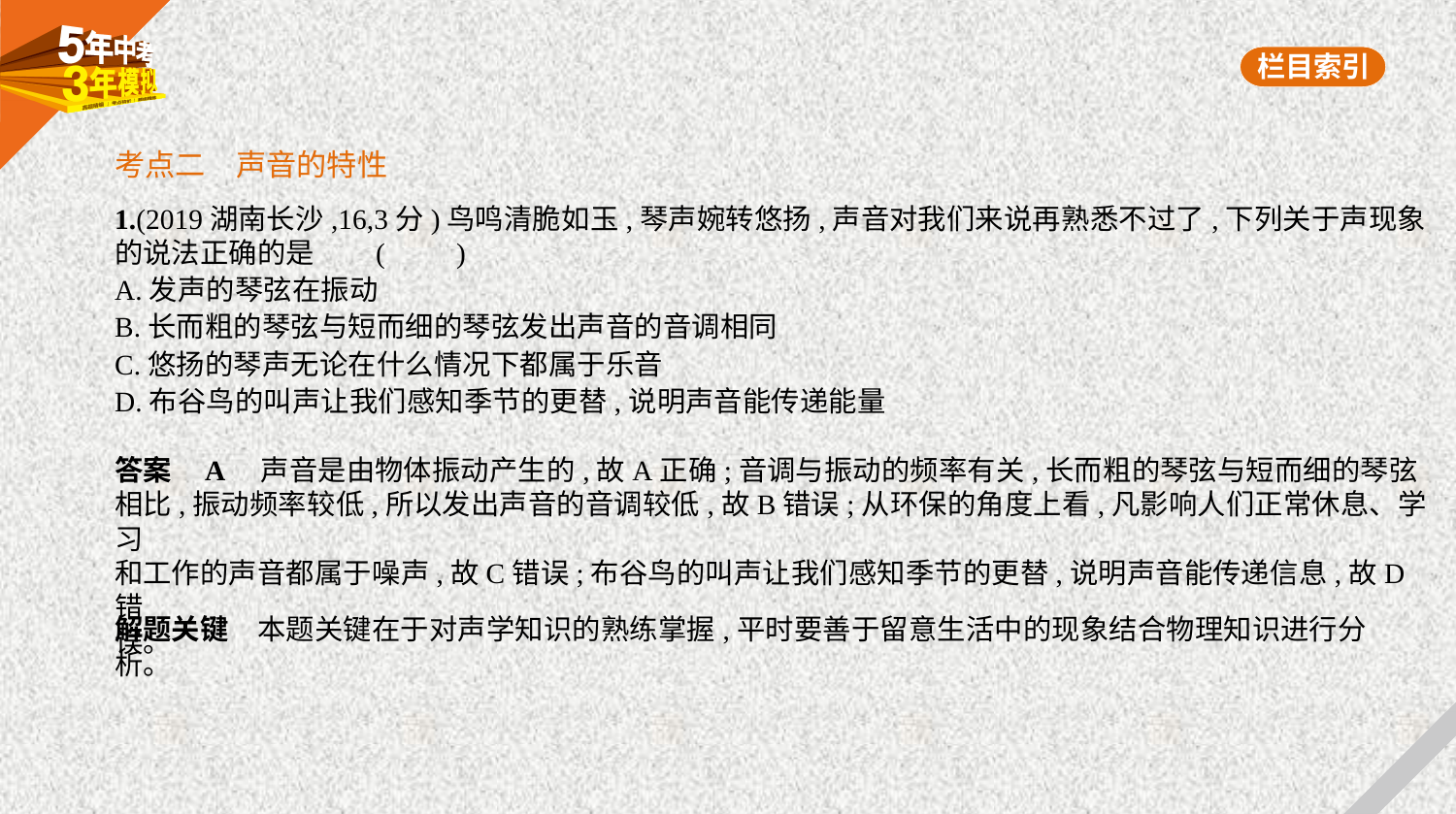

考点二　声音的特性
1.(2019湖南长沙,16,3分)鸟鸣清脆如玉,琴声婉转悠扬,声音对我们来说再熟悉不过了,下列关于声现象
的说法正确的是     (　　)
A.发声的琴弦在振动
B.长而粗的琴弦与短而细的琴弦发出声音的音调相同
C.悠扬的琴声无论在什么情况下都属于乐音
D.布谷鸟的叫声让我们感知季节的更替,说明声音能传递能量
答案    A　声音是由物体振动产生的,故A正确;音调与振动的频率有关,长而粗的琴弦与短而细的琴弦
相比,振动频率较低,所以发出声音的音调较低,故B错误;从环保的角度上看,凡影响人们正常休息、学习
和工作的声音都属于噪声,故C错误;布谷鸟的叫声让我们感知季节的更替,说明声音能传递信息,故D错
误。
解题关键　本题关键在于对声学知识的熟练掌握,平时要善于留意生活中的现象结合物理知识进行分
析。